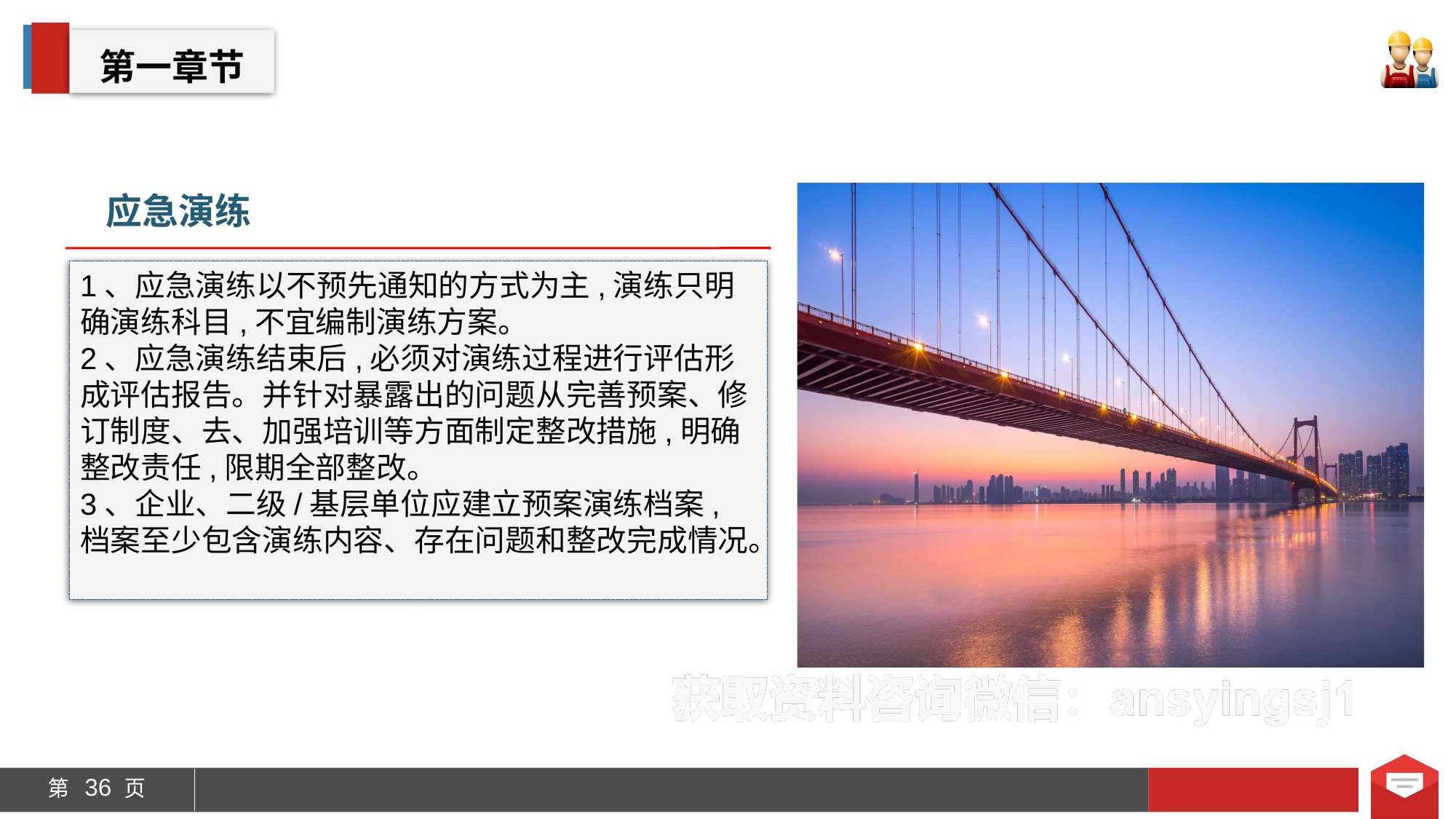

第一章节
应急演练

1、应急演练以不预先通知的方式为主,演练只明确演练科目,不宜编制演练方案。
2、应急演练结束后,必须对演练过程进行评估形成评估报告。并针对暴露出的问题从完善预案、修订制度、去、加强培训等方面制定整改措施,明确整改责任,限期全部整改。
3、企业、二级/基层单位应建立预案演练档案,档案至少包含演练内容、存在问题和整改完成情况。